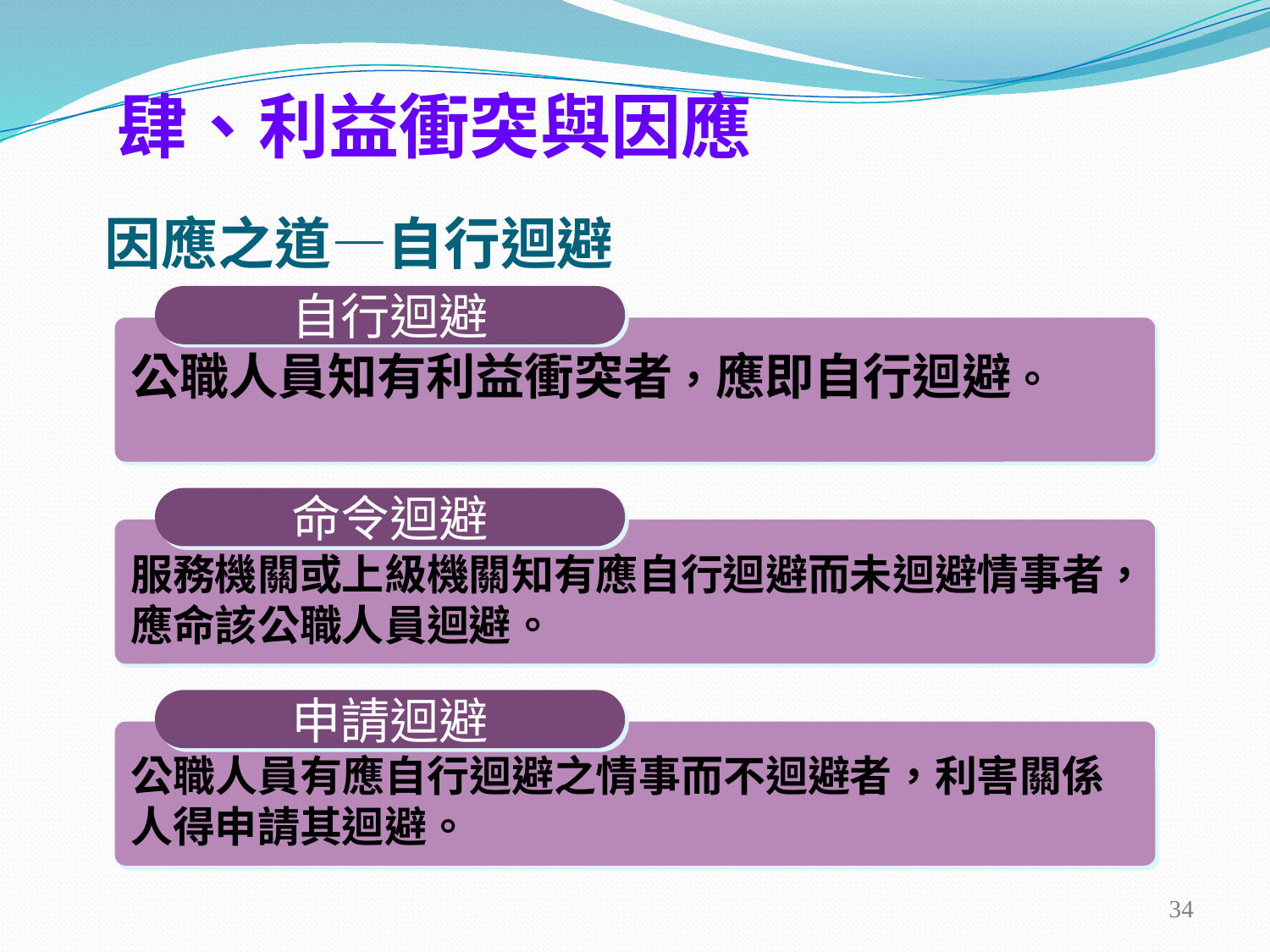

肆、利益衝突與因應
# 因應之道—自行迴避
自行迴避
公職人員知有利益衝突者，應即自行迴避。
命令迴避
服務機關或上級機關知有應自行迴避而未迴避情事者，應命該公職人員迴避。
申請迴避
公職人員有應自行迴避之情事而不迴避者，利害關係人得申請其迴避。
34